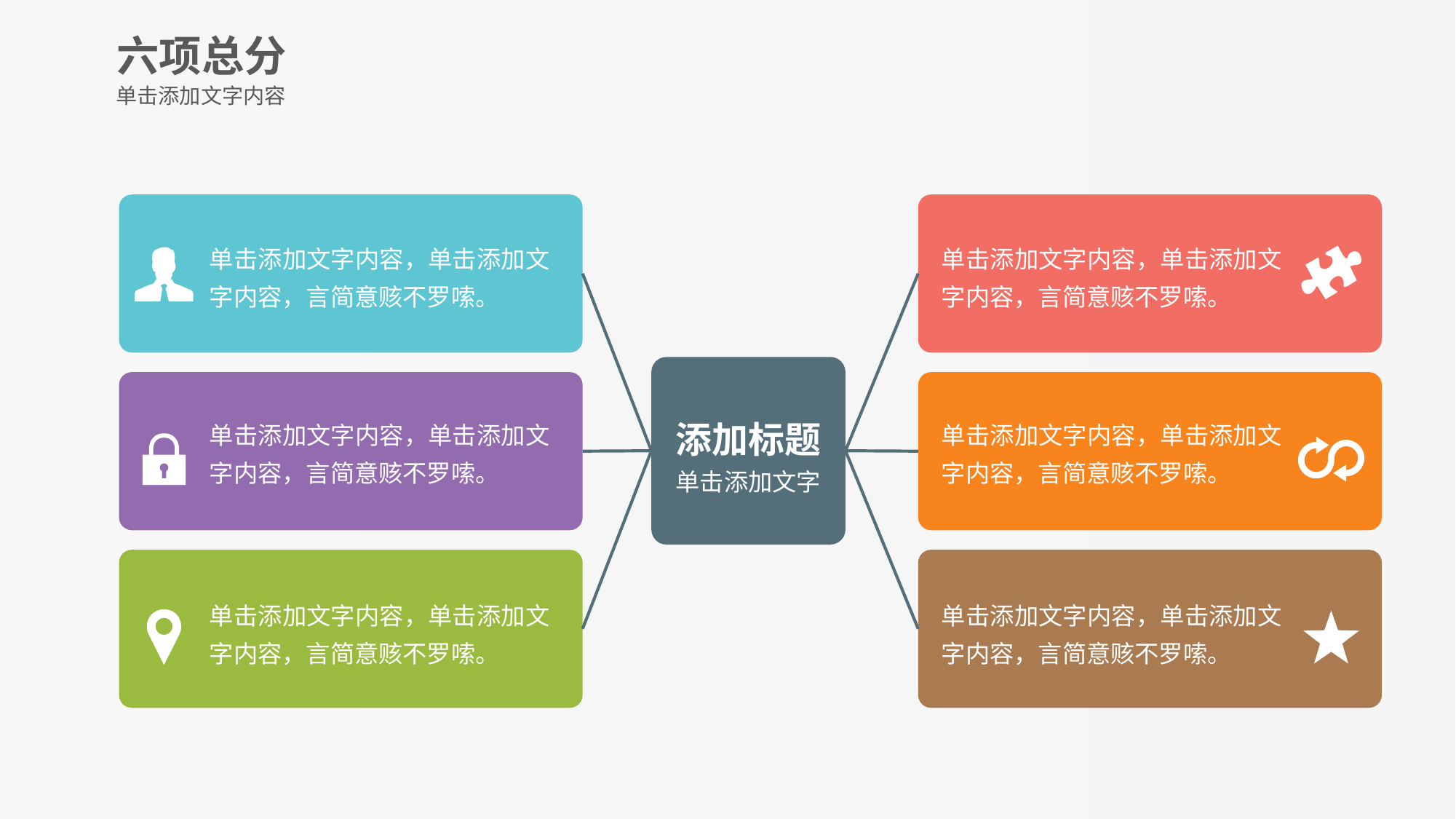

六项总分
https://www.ypppt.com/
单击添加文字内容

单击添加文字内容，单击添加文字内容，言简意赅不罗嗦。
单击添加文字内容，单击添加文字内容，言简意赅不罗嗦。

添加标题
单击添加文字
单击添加文字内容，单击添加文字内容，言简意赅不罗嗦。
单击添加文字内容，单击添加文字内容，言简意赅不罗嗦。

单击添加文字内容，单击添加文字内容，言简意赅不罗嗦。
单击添加文字内容，单击添加文字内容，言简意赅不罗嗦。